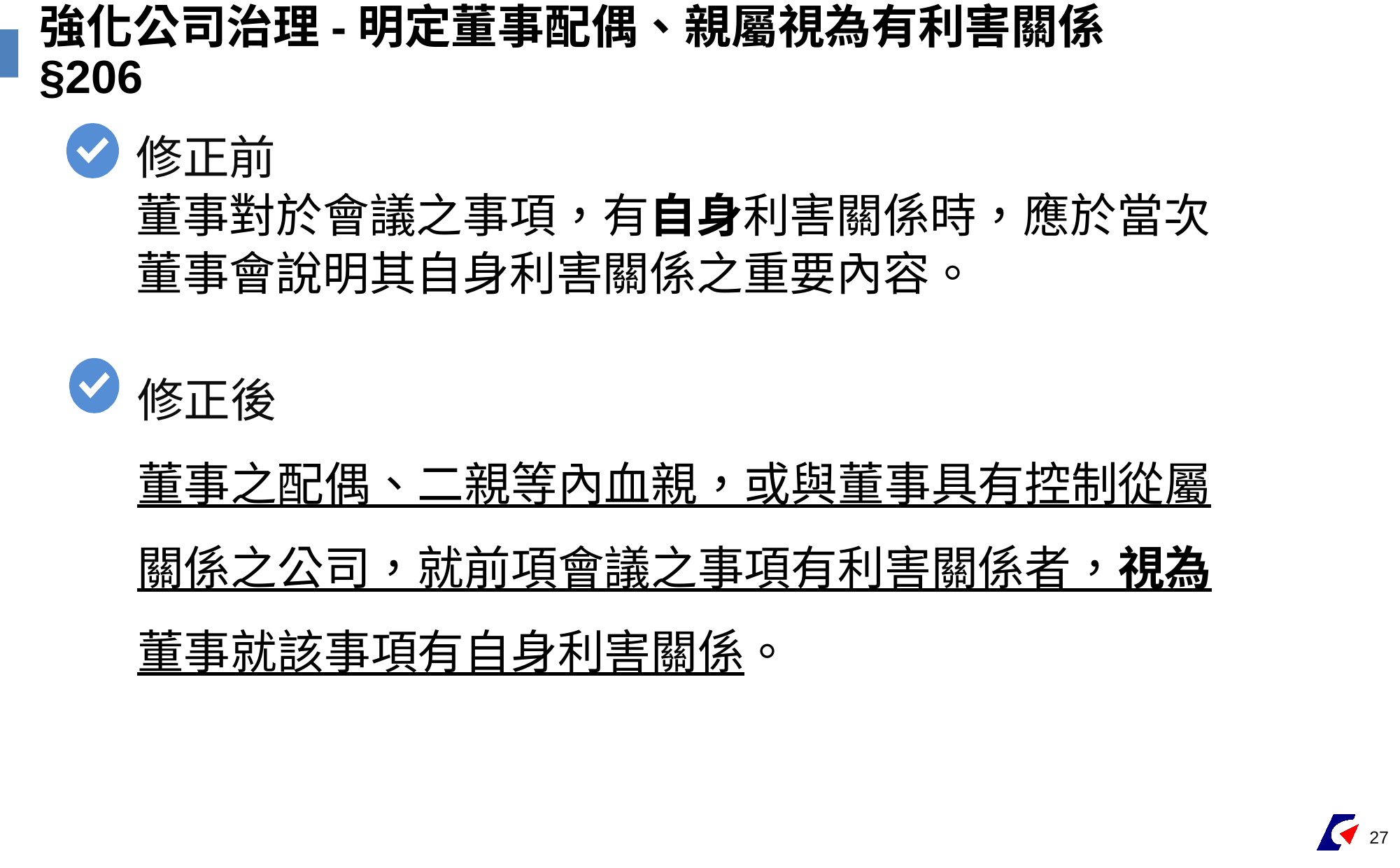

強化公司治理-明定董事配偶、親屬視為有利害關係§206
修正前
董事對於會議之事項，有自身利害關係時，應於當次董事會說明其自身利害關係之重要內容。

修正後
董事之配偶、二親等內血親，或與董事具有控制從屬關係之公司，就前項會議之事項有利害關係者，視為董事就該事項有自身利害關係。

27